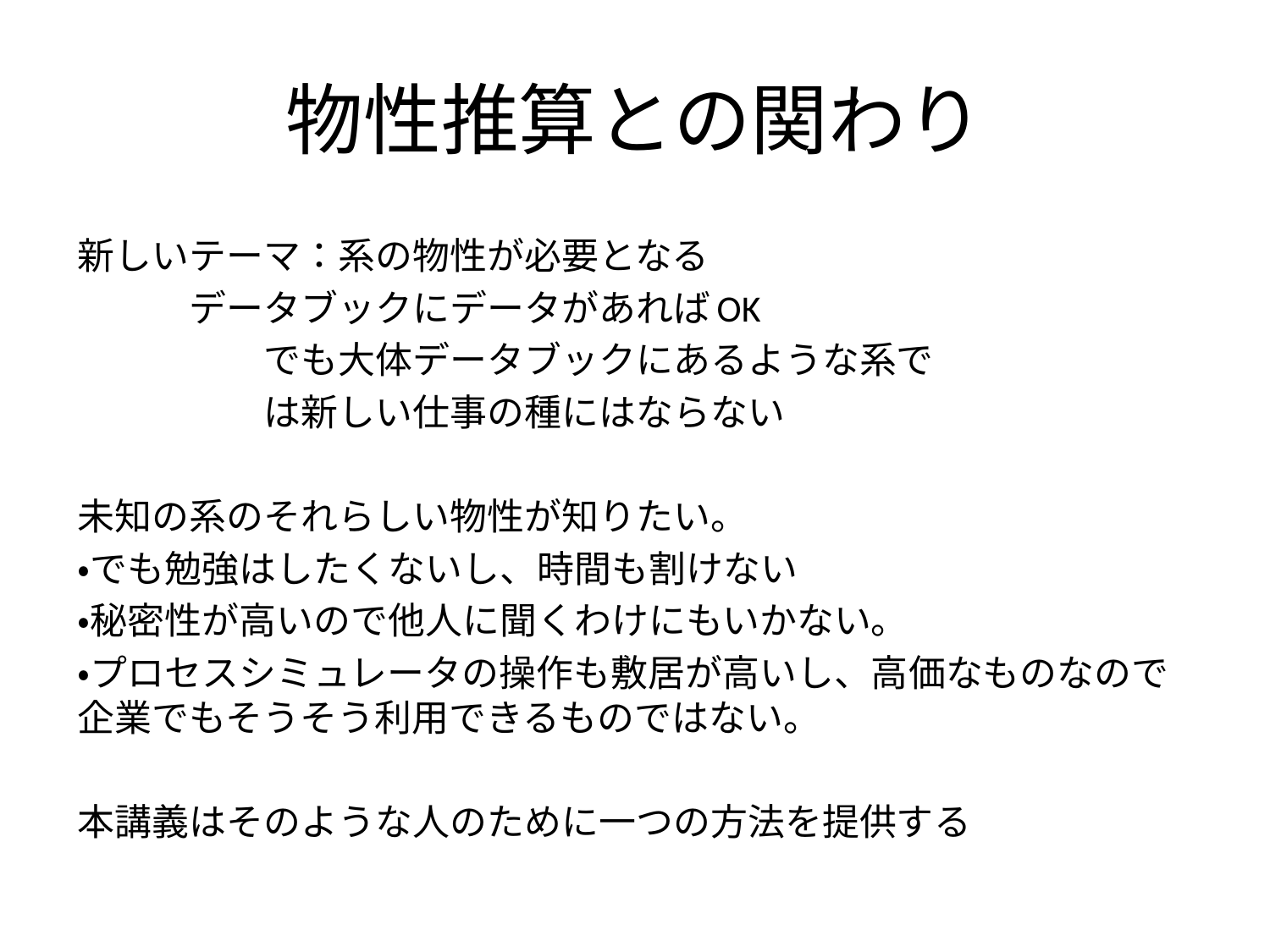

# 物性推算との関わり
新しいテーマ：系の物性が必要となる
　　　データブックにデータがあればOK
　　　　　でも大体データブックにあるような系で
　　　　　は新しい仕事の種にはならない

未知の系のそれらしい物性が知りたい。
・でも勉強はしたくないし、時間も割けない
・秘密性が高いので他人に聞くわけにもいかない。
・プロセスシミュレータの操作も敷居が高いし、高価なものなので企業でもそうそう利用できるものではない。

本講義はそのような人のために一つの方法を提供する